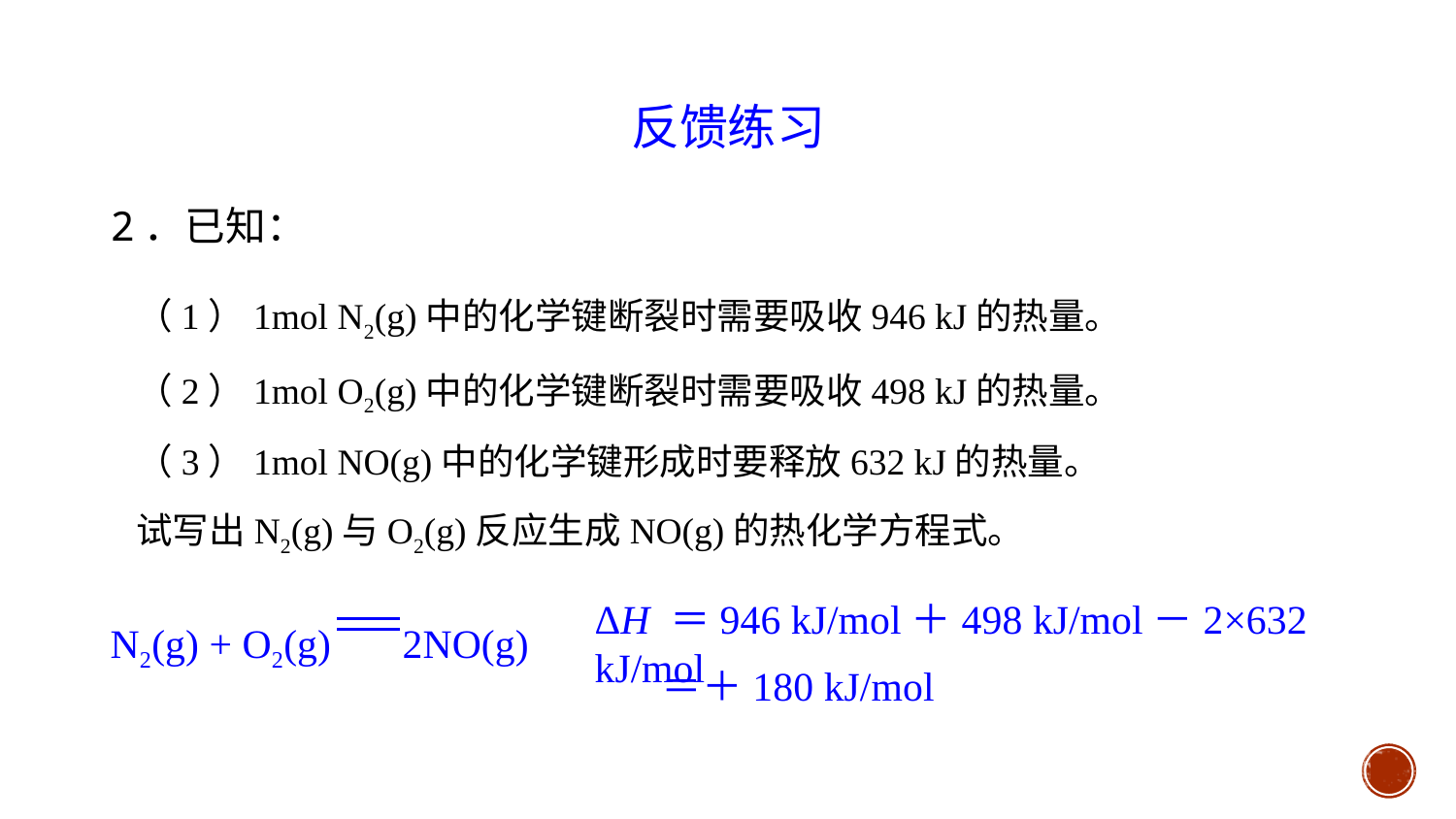

反馈练习
2．已知：
（1）1mol N2(g)中的化学键断裂时需要吸收946 kJ的热量。
（2）1mol O2(g)中的化学键断裂时需要吸收498 kJ的热量。
（3）1mol NO(g)中的化学键形成时要释放632 kJ的热量。
试写出N2(g)与O2(g)反应生成NO(g)的热化学方程式。
N2(g) + O2(g)       2NO(g)
ΔH ＝946 kJ/mol＋498 kJ/mol－2×632 kJ/mol
＝＋180 kJ/mol